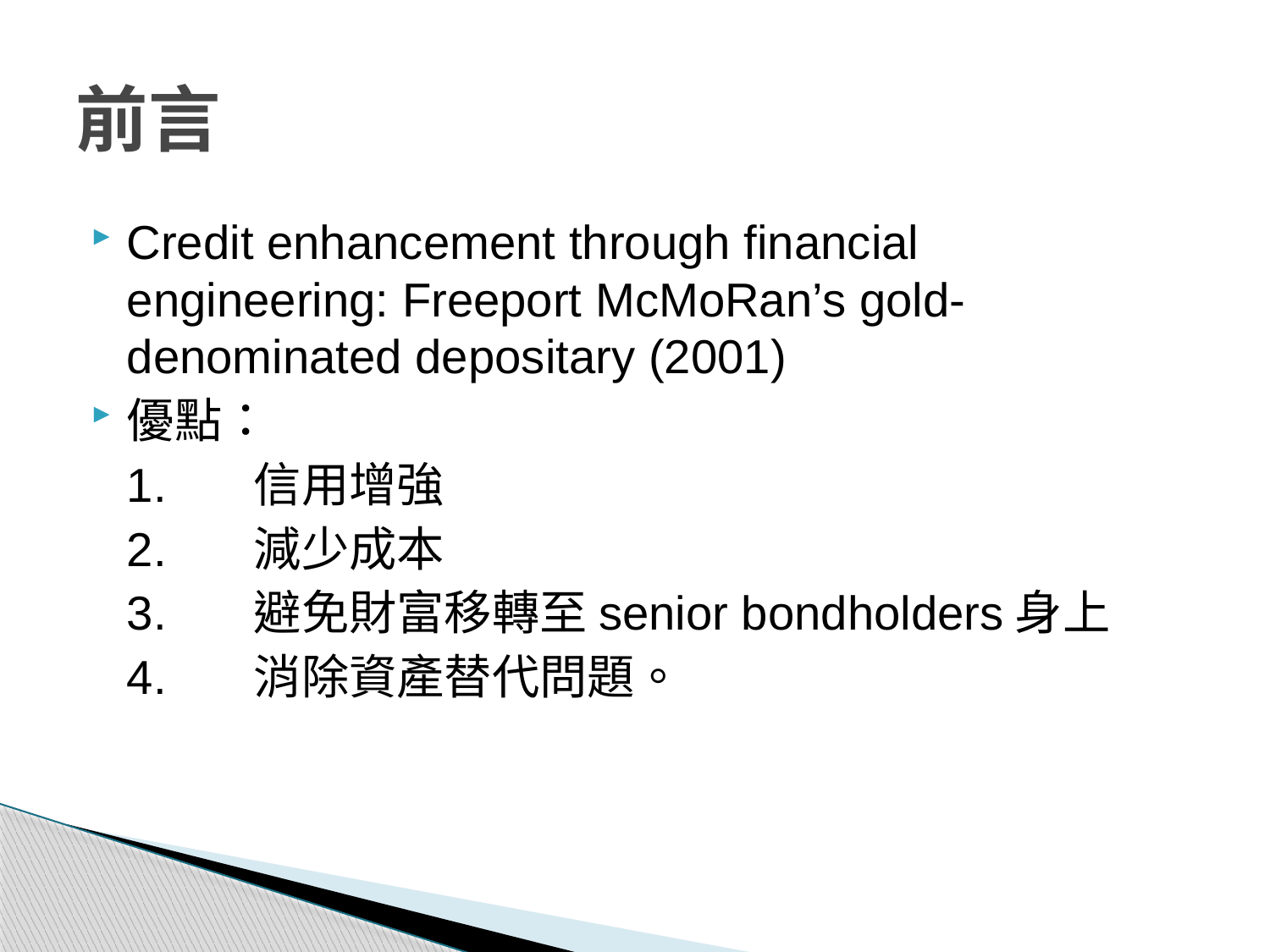

# 前言
Credit enhancement through financial engineering: Freeport McMoRan’s gold-denominated depositary (2001)
優點：
	1. 	信用增強
	2.	減少成本
	3.	避免財富移轉至senior bondholders身上
	4.	消除資產替代問題。